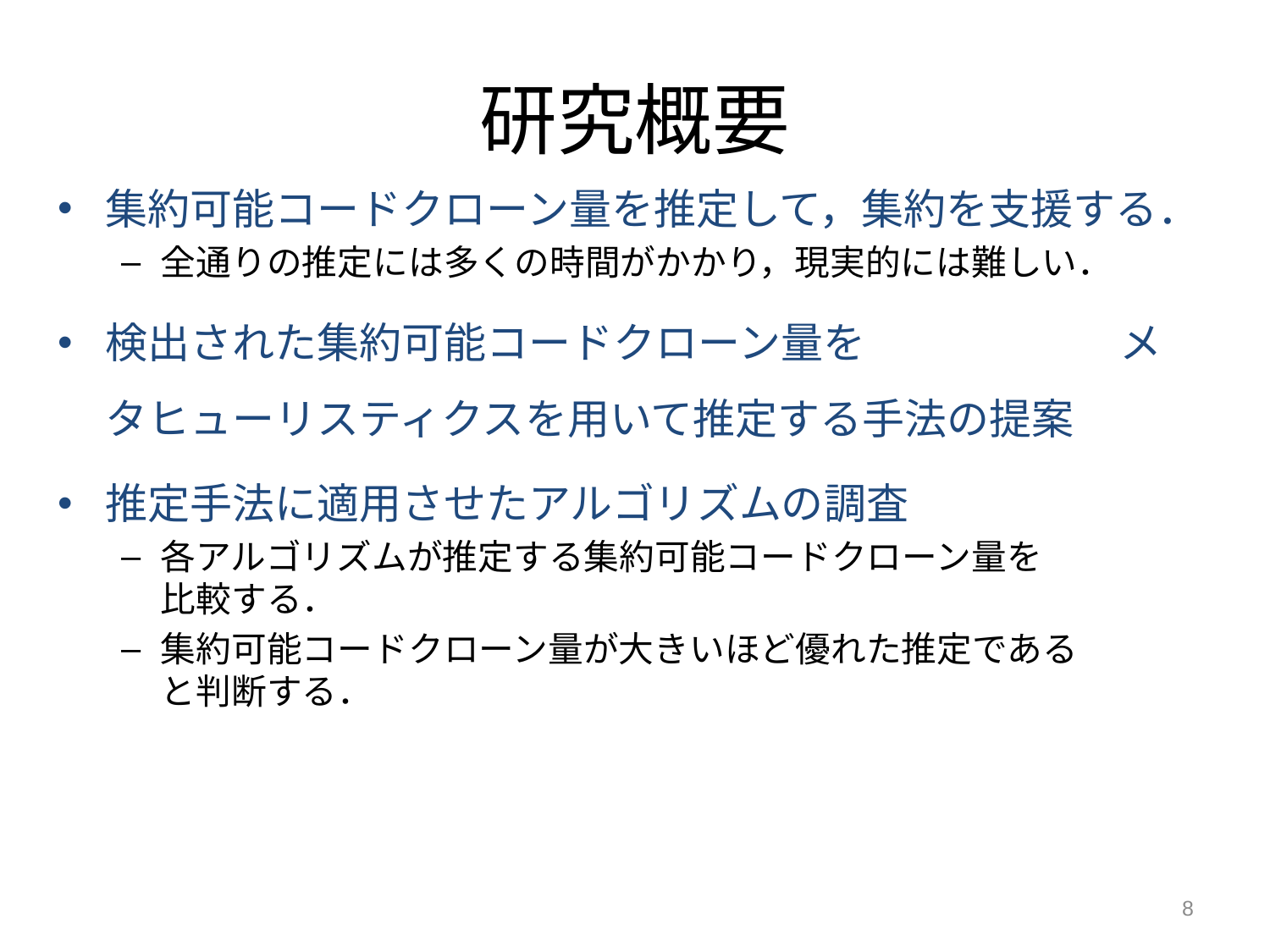

# 研究概要
集約可能コードクローン量を推定して，集約を支援する．
全通りの推定には多くの時間がかかり，現実的には難しい．
検出された集約可能コードクローン量を　　　　　　メタヒューリスティクスを用いて推定する手法の提案
推定手法に適用させたアルゴリズムの調査
各アルゴリズムが推定する集約可能コードクローン量を　　　比較する．
集約可能コードクローン量が大きいほど優れた推定である　　と判断する．

8